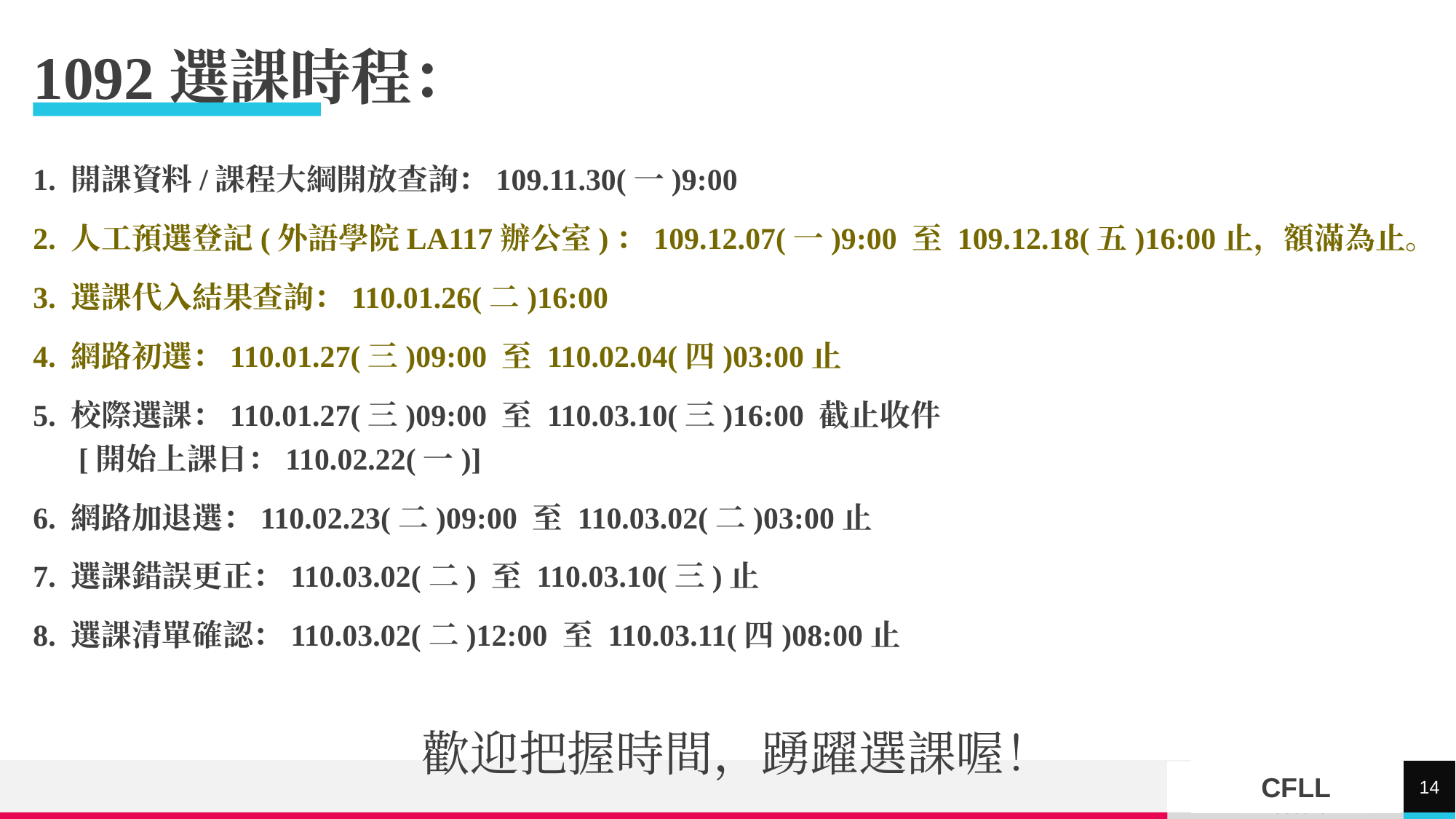

1092選課時程：
1. 開課資料/課程大綱開放查詢：109.11.30(一)9:00
2. 人工預選登記(外語學院LA117辦公室)：109.12.07(一)9:00 至 109.12.18(五)16:00止，額滿為止。
3. 選課代入結果查詢：110.01.26(二)16:00
4. 網路初選：110.01.27(三)09:00 至 110.02.04(四)03:00止
5. 校際選課：110.01.27(三)09:00 至 110.03.10(三)16:00 截止收件
     [開始上課日：110.02.22(一)]
6. 網路加退選：110.02.23(二)09:00 至 110.03.02(二)03:00止
7. 選課錯誤更正：110.03.02(二) 至 110.03.10(三)止
8. 選課清單確認：110.03.02(二)12:00 至 110.03.11(四)08:00止
歡迎把握時間，踴躍選課喔！

CFLL
14